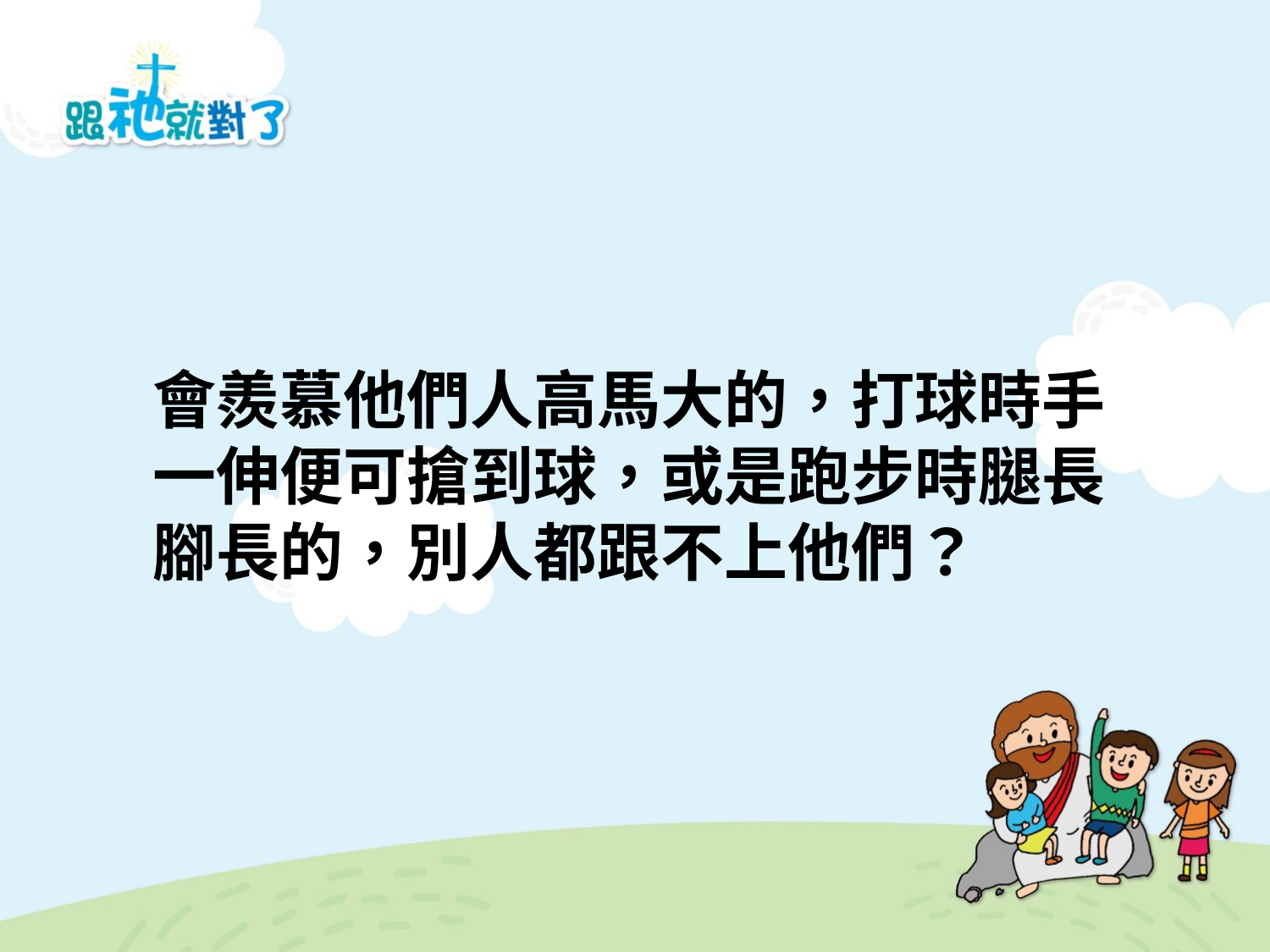

會羨慕他們人高馬大的，打球時手一伸便可搶到球，或是跑步時腿長腳長的，別人都跟不上他們？